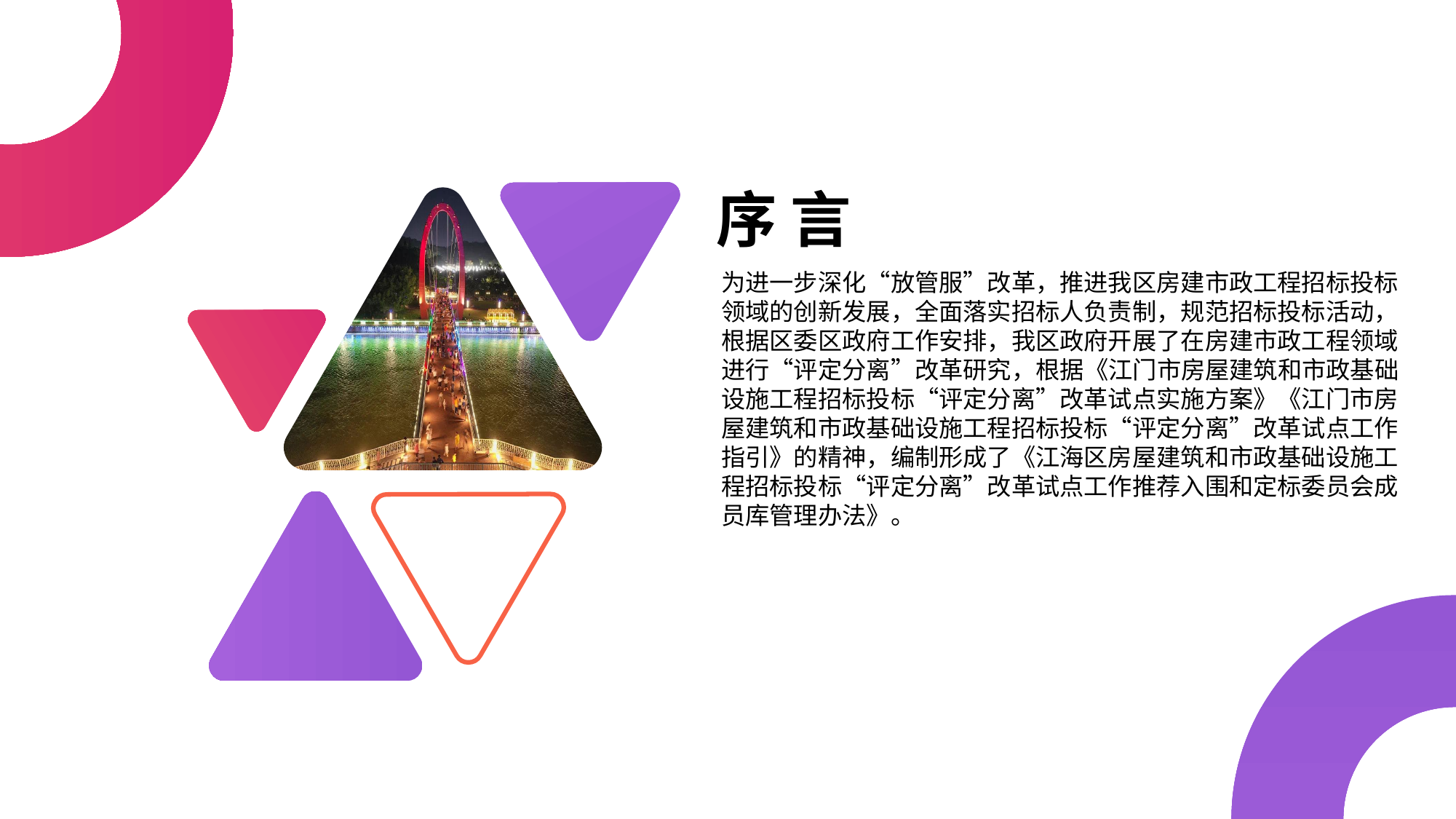

序 言
为进一步深化“放管服”改革，推进我区房建市政工程招标投标领域的创新发展，全面落实招标人负责制，规范招标投标活动，根据区委区政府工作安排，我区政府开展了在房建市政工程领域进行“评定分离”改革研究，根据《江门市房屋建筑和市政基础设施工程招标投标“评定分离”改革试点实施方案》《江门市房屋建筑和市政基础设施工程招标投标“评定分离”改革试点工作指引》的精神，编制形成了《江海区房屋建筑和市政基础设施工程招标投标“评定分离”改革试点工作推荐入围和定标委员会成员库管理办法》。